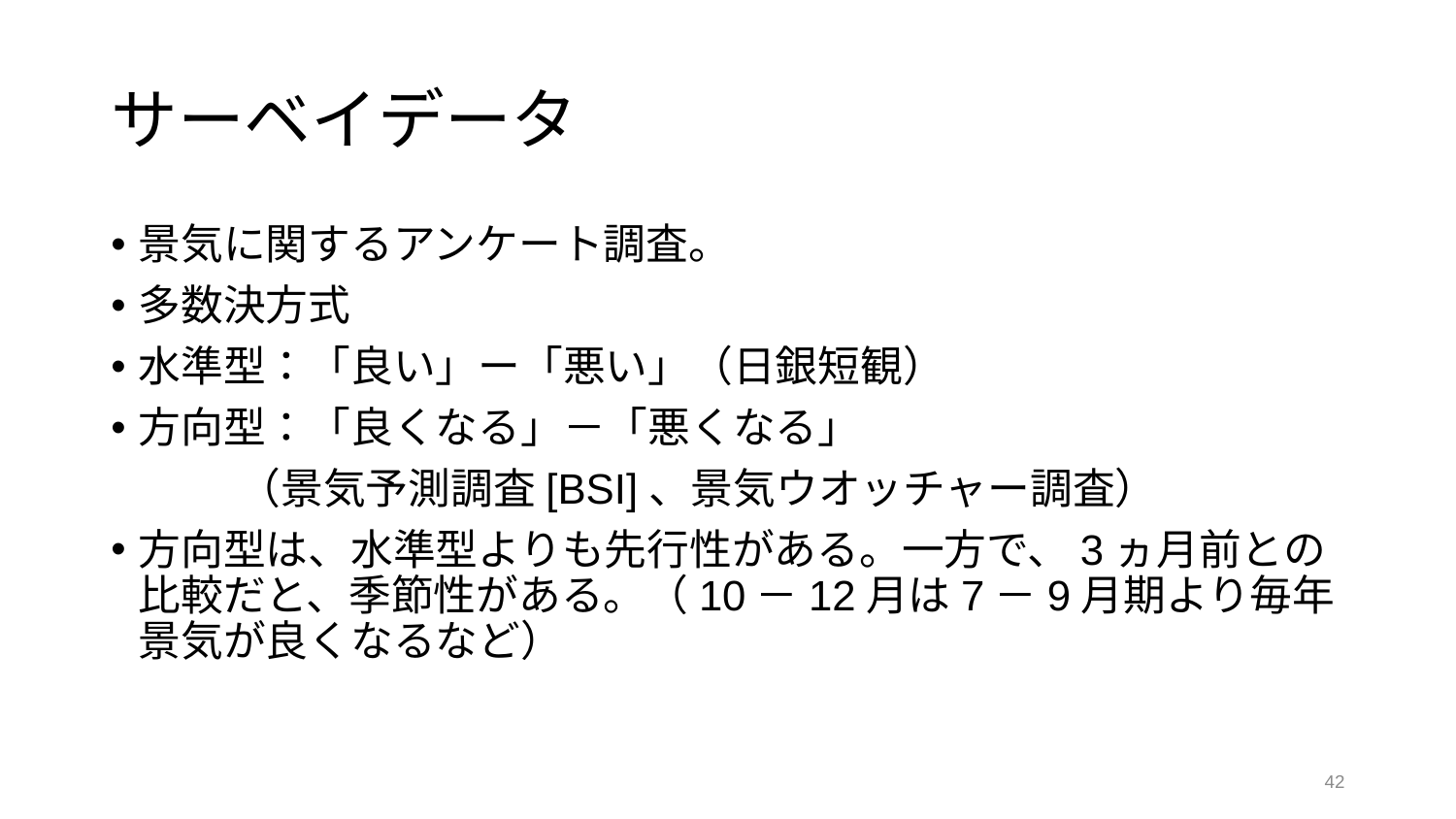

# サーベイデータ
景気に関するアンケート調査。
多数決方式
水準型：「良い」ー「悪い」（日銀短観）
方向型：「良くなる」－「悪くなる」
　　　（景気予測調査[BSI]、景気ウオッチャー調査）
方向型は、水準型よりも先行性がある。一方で、3ヵ月前との比較だと、季節性がある。（10－12月は7－9月期より毎年景気が良くなるなど）

42